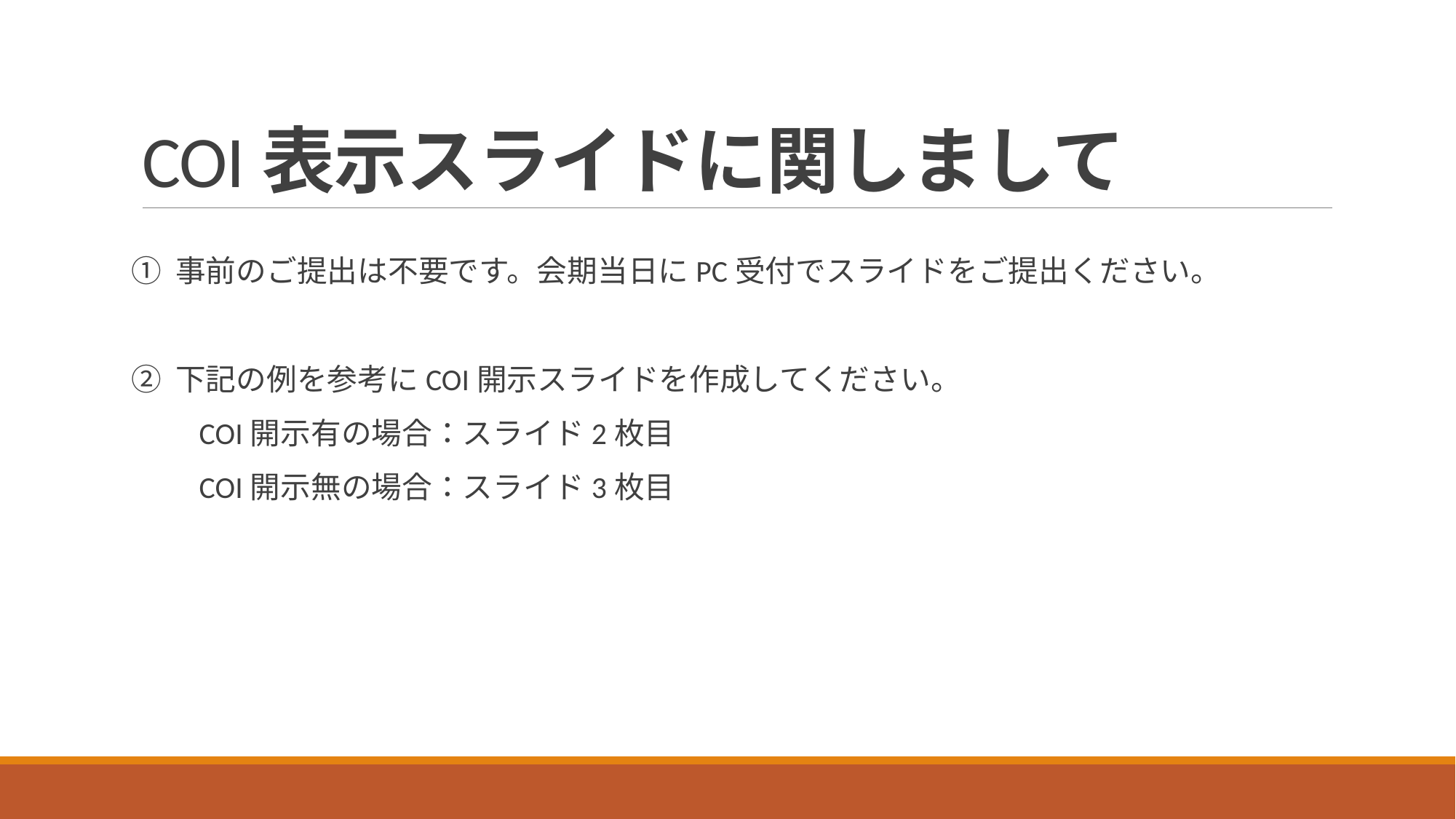

# COI表示スライドに関しまして
① 事前のご提出は不要です。会期当日にPC受付でスライドをご提出ください。

② 下記の例を参考にCOI開示スライドを作成してください。
　　COI開示有の場合：スライド2枚目
　　COI開示無の場合：スライド3枚目